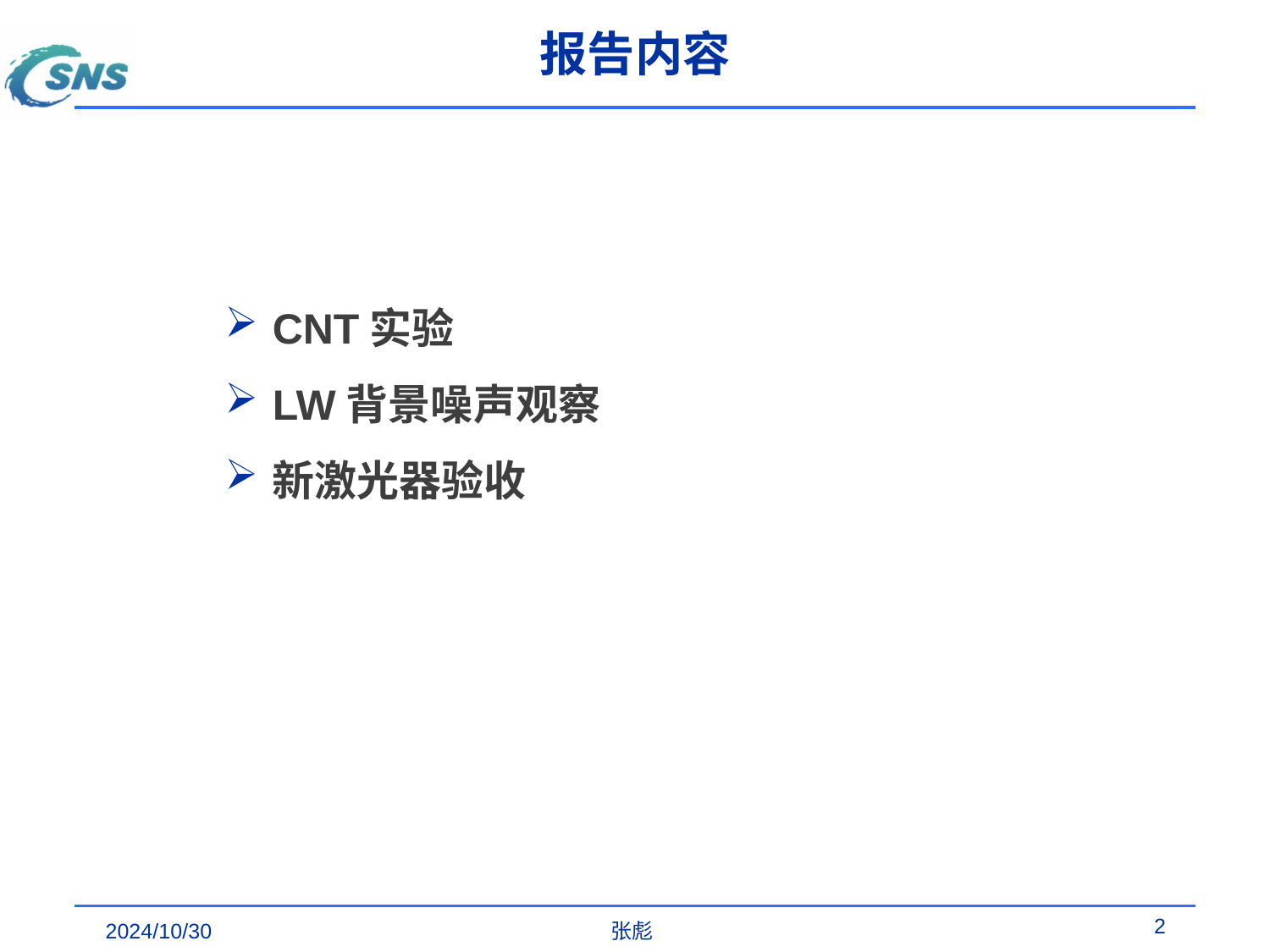

# 报告内容
CNT实验
LW背景噪声观察
新激光器验收
2
2024/10/30
张彪